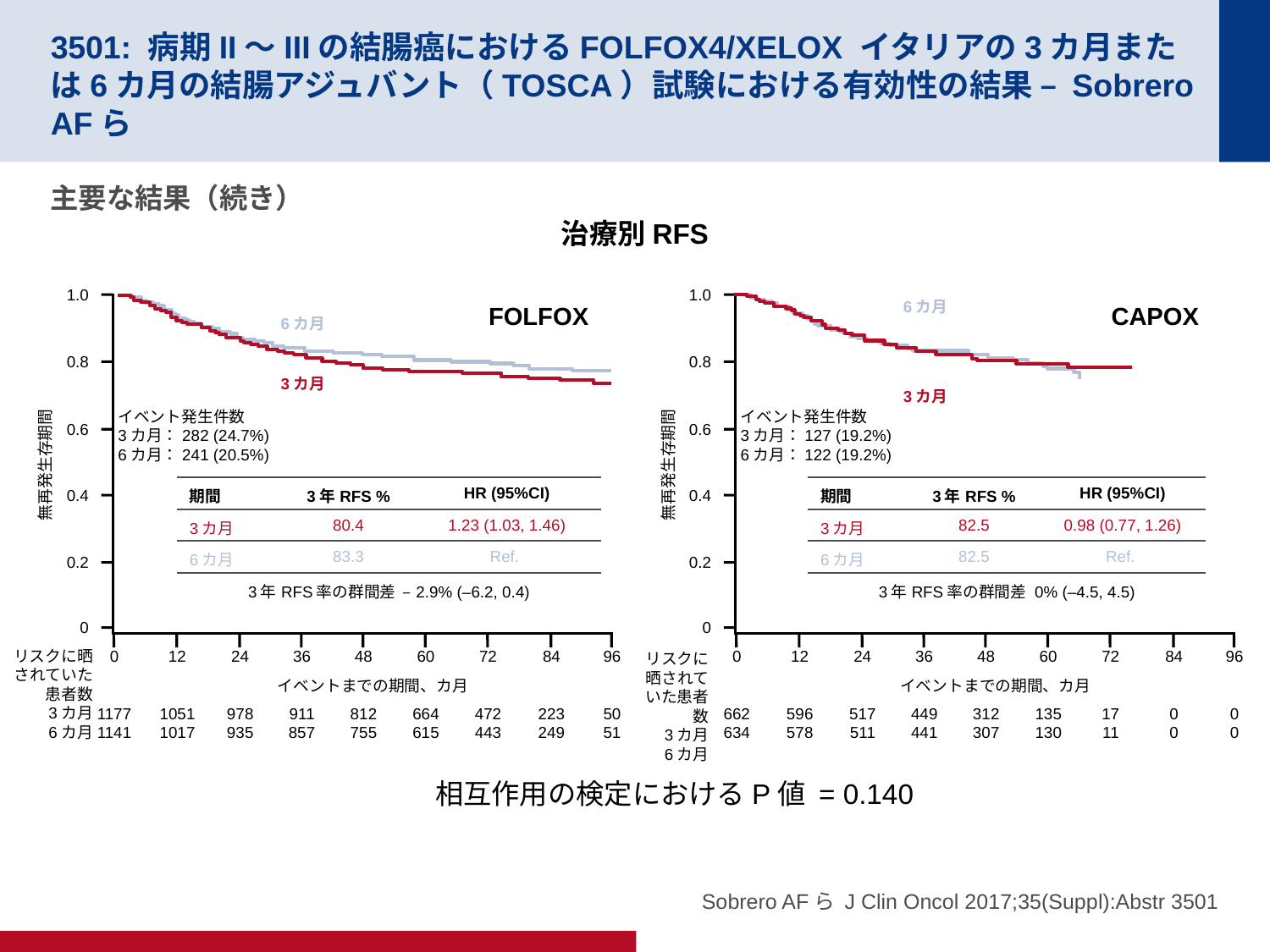

# 3501: 病期II～IIIの結腸癌におけるFOLFOX4/XELOX イタリアの3カ月または6カ月の結腸アジュバント（TOSCA）試験における有効性の結果 – Sobrero AFら
主要な結果（続き）
治療別RFS
1.0

6カ月
0.8

3カ月
イベント発生件数
3カ月：282 (24.7%)
6カ月：241 (20.5%)
0.6

無再発生存期間
0.4

0.2

0

0

1177
1141

12

1051
1017

24

978
935

36

911
857

48

812
755

60

664
615

72

472
443

84

223
249

96

50
51

イベントまでの期間、カ月
FOLFOX
リスクに晒されていた患者数
3カ月
6カ月
1.0
6カ月

0.8

3カ月
イベント発生件数
3カ月：127 (19.2%)
6カ月：122 (19.2%)
0.6

無再発生存期間
0.4

0.2

0

0

662
634

12

596
578

24

517
511

36

449
441

48

312
307

60

135
130

72

17
11

84

0
0

96

0
0

イベントまでの期間、カ月
CAPOX
リスクに晒されていた患者数
3カ月
6カ月

| 期間 | 3年RFS % | HR (95%CI) |
| --- | --- | --- |
| 3カ月 | 80.4 | 1.23 (1.03, 1.46) |
| 6カ月 | 83.3 | Ref. |
| 3年RFS率の群間差 –2.9% (–6.2, 0.4) |  |  |
| 期間 | 3年RFS % | HR (95%CI) |
| --- | --- | --- |
| 3カ月 | 82.5 | 0.98 (0.77, 1.26) |
| 6カ月 | 82.5 | Ref. |
| 3年RFS率の群間差 0% (–4.5, 4.5) |  |  |
相互作用の検定におけるP値 = 0.140
Sobrero AFら J Clin Oncol 2017;35(Suppl):Abstr 3501